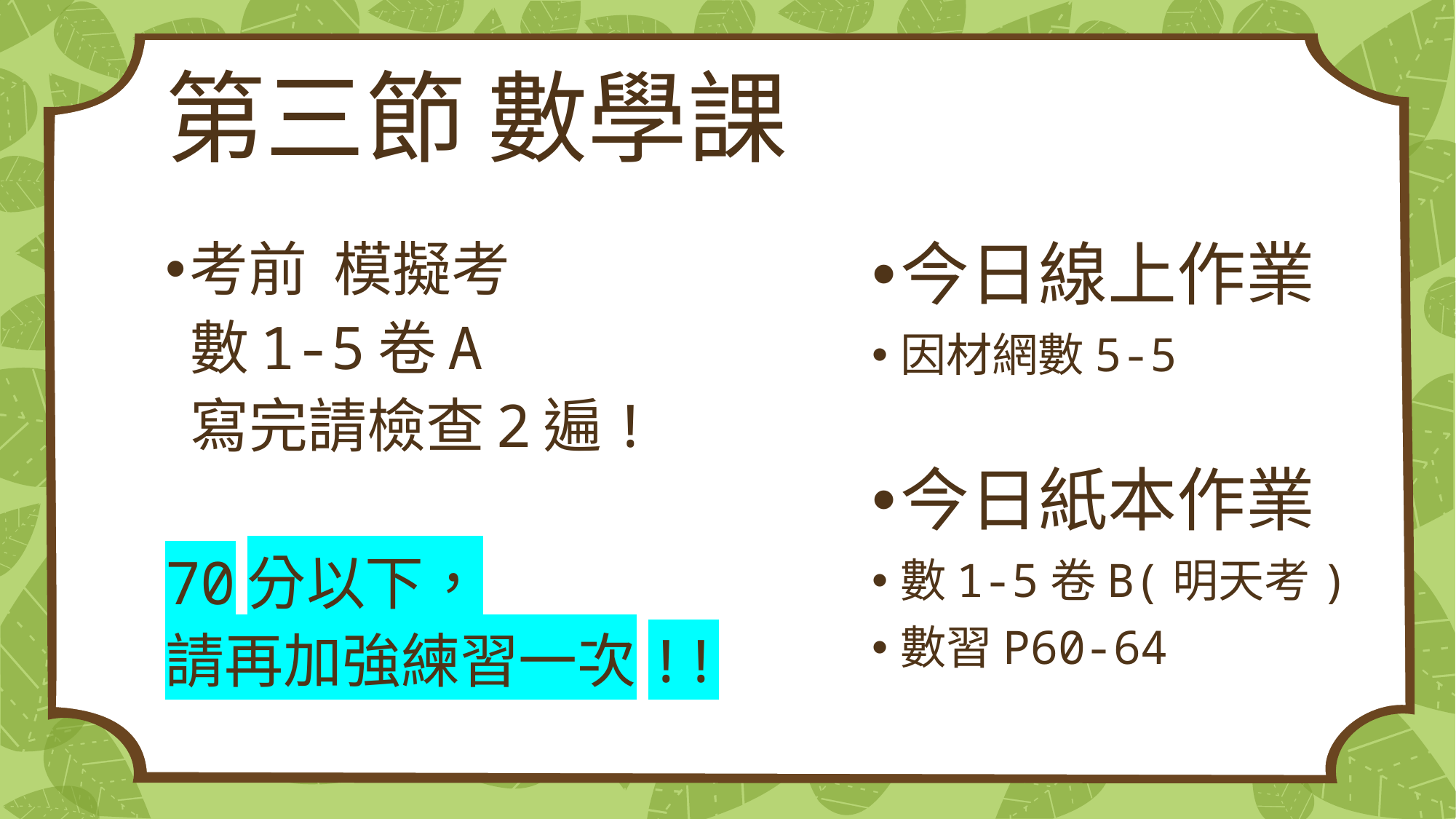

# 第三節 數學課
考前  模擬考
 數1-5卷A
 寫完請檢查2遍!

70分以下，
請再加強練習一次!!
今日線上作業
因材網數5-5

今日紙本作業
數1-5卷B(明天考)
數習P60-64